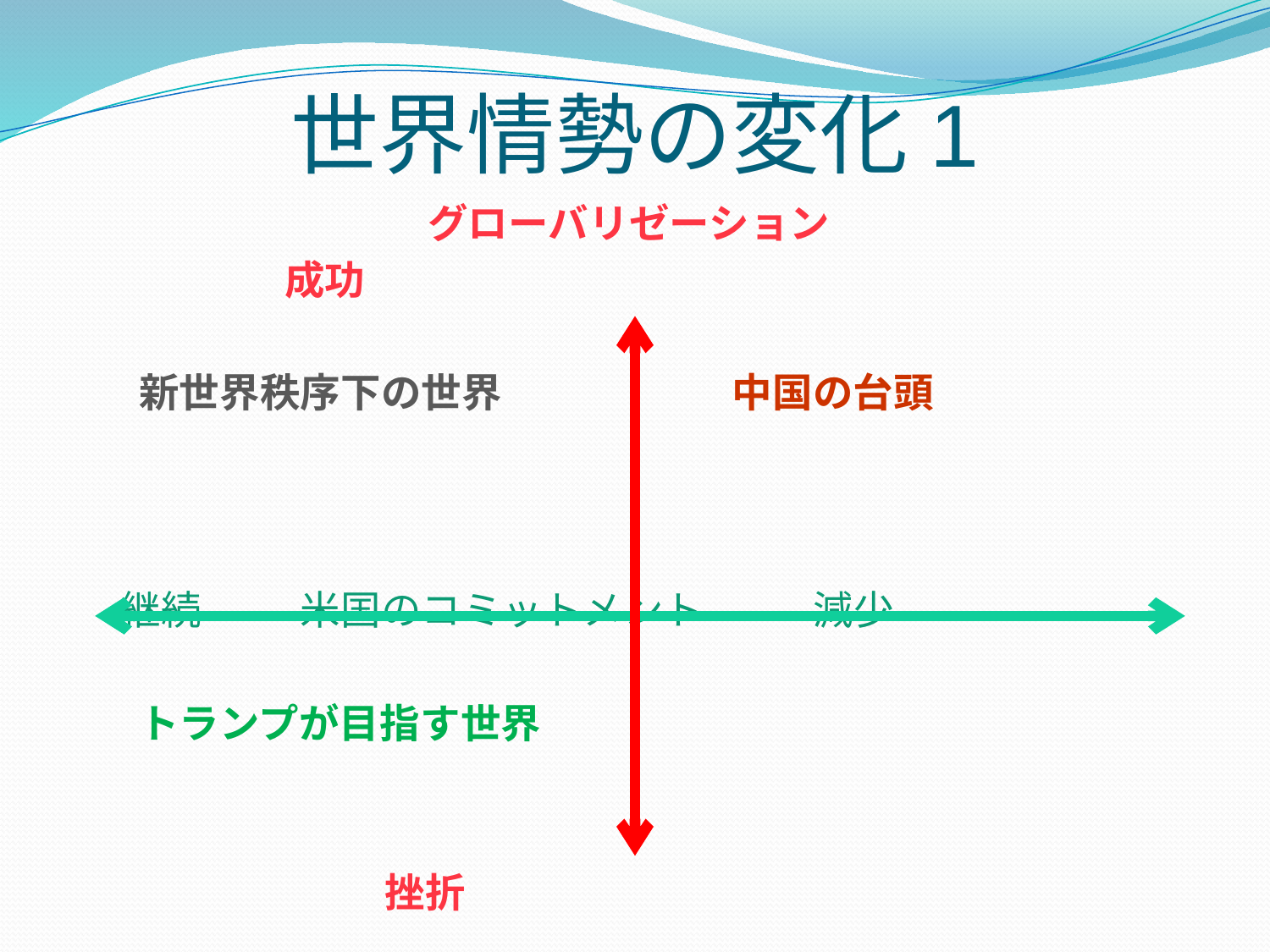

# 世界情勢の変化1
　　　　　　            グローバリゼーション
                      成功

      新世界秩序下の世界　　　　   　中国の台頭

    継続　  　米国のコミットメント　   　減少

      トランプが目指す世界

                                 挫折